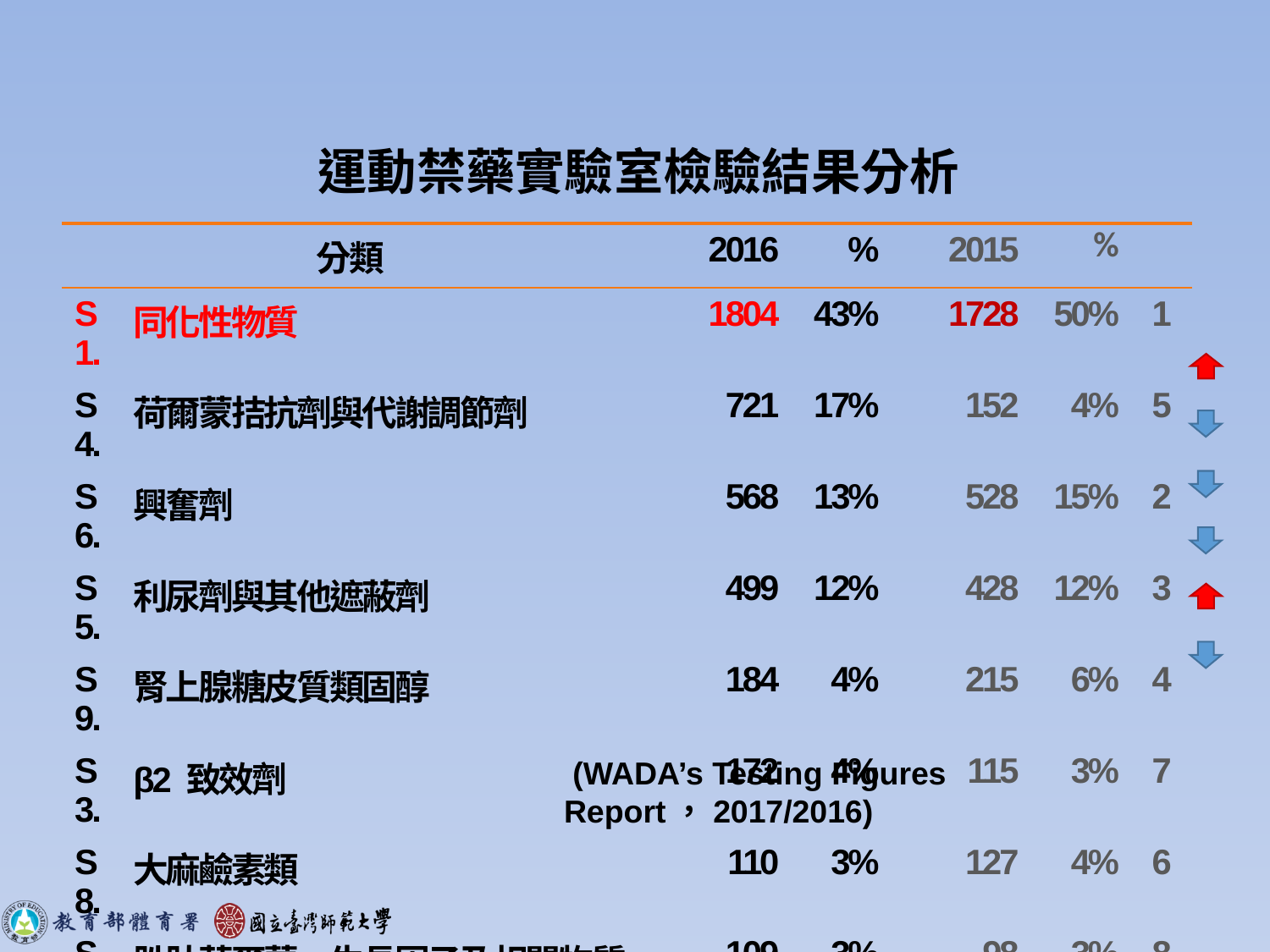

# 運動禁藥實驗室檢驗結果分析
| 分類 |  | 2016 | % | 2015 | % |  |
| --- | --- | --- | --- | --- | --- | --- |
| S1. | 同化性物質 | 1804 | 43% | 1728 | 50% | 1 |
| S4. | 荷爾蒙拮抗劑與代謝調節劑 | 721 | 17% | 152 | 4% | 5 |
| S6. | 興奮劑 | 568 | 13% | 528 | 15% | 2 |
| S5. | 利尿劑與其他遮蔽劑 | 499 | 12% | 428 | 12% | 3 |
| S9. | 腎上腺糖皮質類固醇 | 184 | 4% | 215 | 6% | 4 |
| S3. | β2 致效劑 | 172 | 4% | 115 | 3% | 7 |
| S8. | 大麻鹼素類 | 110 | 3% | 127 | 4% | 6 |
| S2. | 胜肽荷爾蒙、生長因子及相關物質 | 109 | 3% | 98 | 3% | 8 |

 (WADA’s Testing Figures Report，2017/2016)